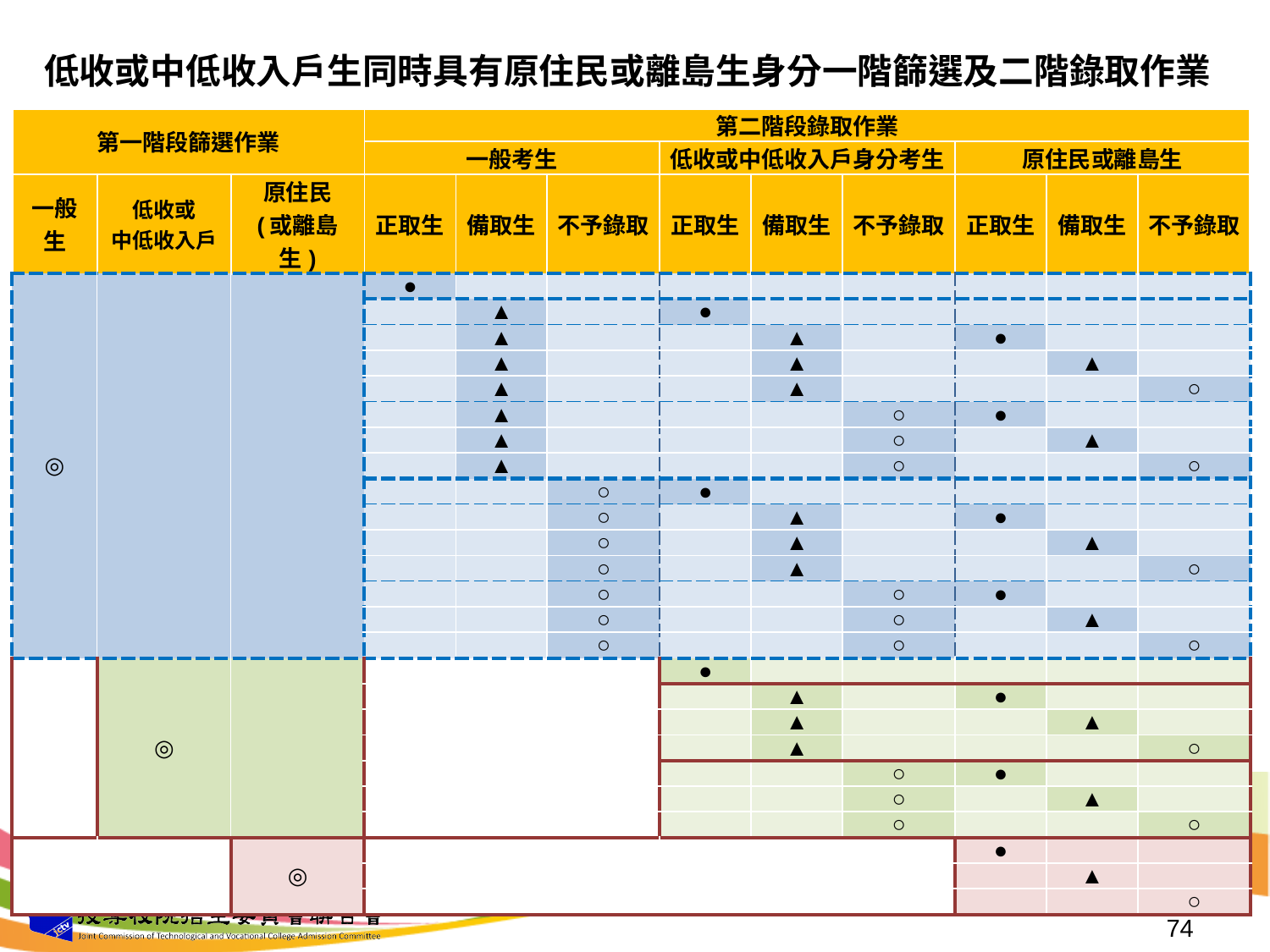

# 低收或中低收入戶生同時具有原住民或離島生身分一階篩選及二階錄取作業
| 第一階段篩選作業 |  |  | 第二階段錄取作業 |  |  |  |  |  |  |  |  |
| --- | --- | --- | --- | --- | --- | --- | --- | --- | --- | --- | --- |
|  |  |  | 一般考生 |  |  | 低收或中低收入戶身分考生 |  |  | 原住民或離島生 |  |  |
| 一般生 | 低收或 中低收入戶 | 原住民 (或離島生) | 正取生 | 備取生 | 不予錄取 | 正取生 | 備取生 | 不予錄取 | 正取生 | 備取生 | 不予錄取 |
| ◎ |  |  | ● |  |  |  |  |  |  |  |  |
|  |  |  |  | ▲ |  | ● |  |  |  |  |  |
|  |  |  |  | ▲ |  |  | ▲ |  | ● |  |  |
|  |  |  |  | ▲ |  |  | ▲ |  |  | ▲ |  |
|  |  |  |  | ▲ |  |  | ▲ |  |  |  | ○ |
|  |  |  |  | ▲ |  |  |  | ○ | ● |  |  |
|  |  |  |  | ▲ |  |  |  | ○ |  | ▲ |  |
|  |  |  |  | ▲ |  |  |  | ○ |  |  | ○ |
|  |  |  |  |  | ○ | ● |  |  |  |  |  |
|  |  |  |  |  | ○ |  | ▲ |  | ● |  |  |
|  |  |  |  |  | ○ |  | ▲ |  |  | ▲ |  |
|  |  |  |  |  | ○ |  | ▲ |  |  |  | ○ |
|  |  |  |  |  | ○ |  |  | ○ | ● |  |  |
|  |  |  |  |  | ○ |  |  | ○ |  | ▲ |  |
|  |  |  |  |  | ○ |  |  | ○ |  |  | ○ |
|  | ◎ |  |  |  |  | ● |  |  |  |  |  |
|  |  |  |  |  |  |  | ▲ |  | ● |  |  |
|  |  |  |  |  |  |  | ▲ |  |  | ▲ |  |
|  |  |  |  |  |  |  | ▲ |  |  |  | ○ |
|  |  |  |  |  |  |  |  | ○ | ● |  |  |
|  |  |  |  |  |  |  |  | ○ |  | ▲ |  |
|  |  |  |  |  |  |  |  | ○ |  |  | ○ |
|  |  | ◎ |  |  |  |  |  |  | ● |  |  |
|  |  |  |  |  |  |  |  |  |  | ▲ |  |
|  |  |  |  |  |  |  |  |  |  |  | ○ |
74